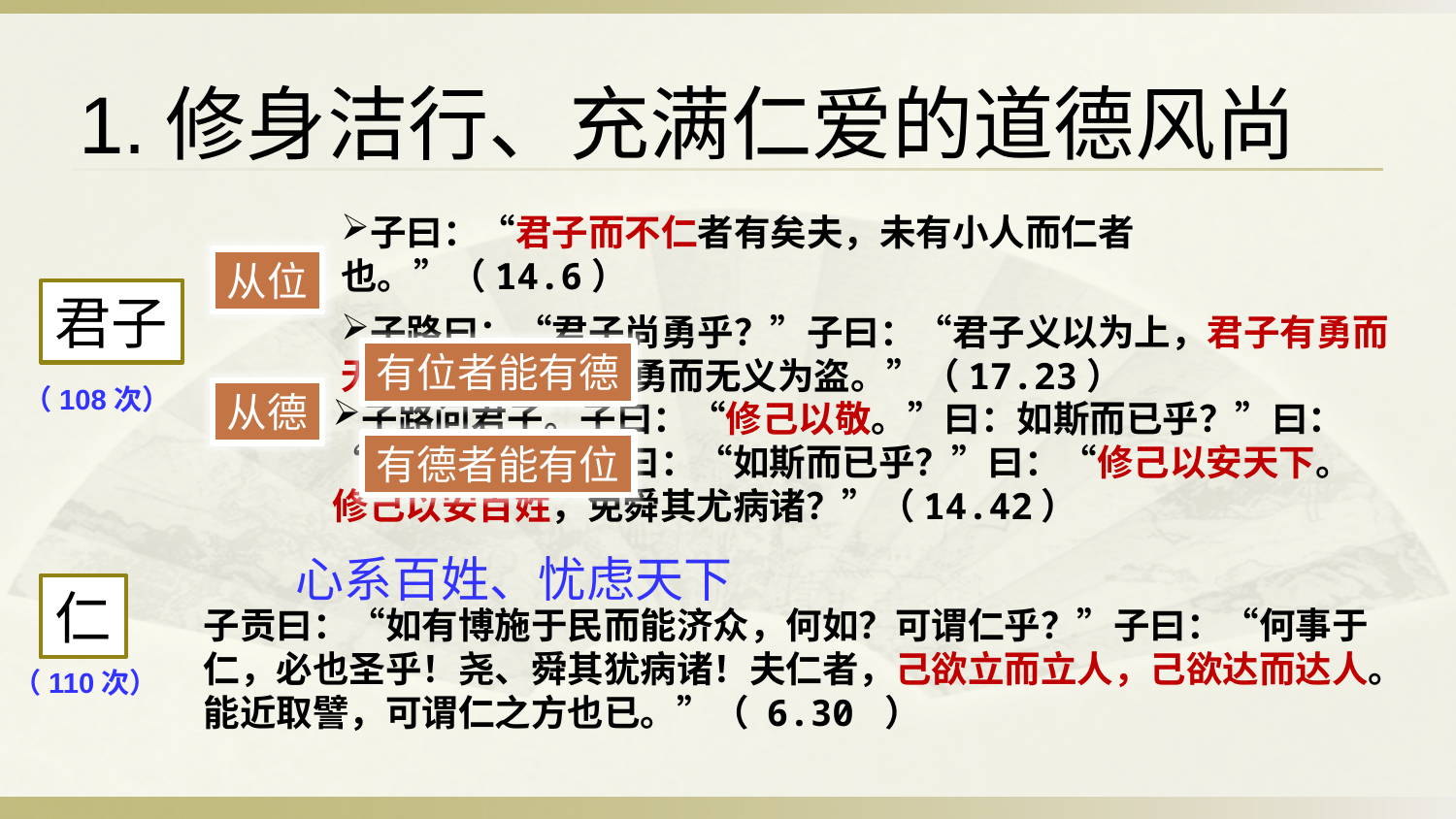

1.修身洁行、充满仁爱的道德风尚
子曰：“君子而不仁者有矣夫，未有小人而仁者也。”（14.6）
子路曰：“君子尚勇乎？”子曰：“君子义以为上，君子有勇而无义为乱，小人有勇而无义为盗。”（17.23）
从位
君子
有位者能有德
（108次）
从德
子路问君子。子曰：“修己以敬。”曰：如斯而已乎？”曰：“修己以安人。”曰：“如斯而已乎？”曰：“修己以安天下。修己以安百姓，免舜其尤病诸？”（14.42）
有德者能有位
心系百姓、忧虑天下
仁
子贡曰：“如有博施于民而能济众，何如？可谓仁乎？”子曰：“何事于仁，必也圣乎！尧、舜其犹病诸！夫仁者，己欲立而立人，己欲达而达人。能近取譬，可谓仁之方也已。”（ 6.30 ）
（110次）